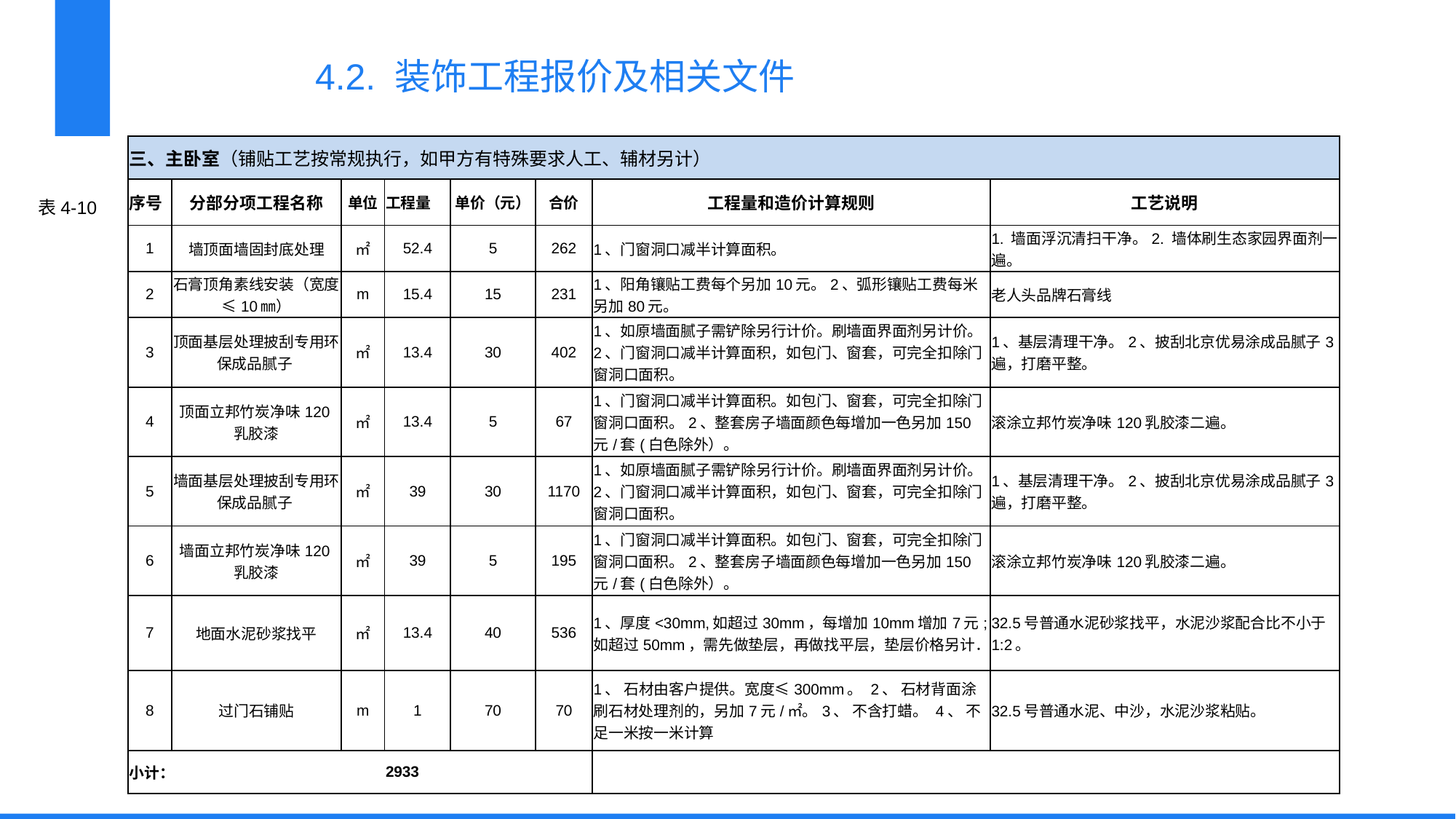

4.2. 装饰工程报价及相关文件
| 三、主卧室（铺贴工艺按常规执行，如甲方有特殊要求人工、辅材另计） |  |  |  |  |  |  |  |
| --- | --- | --- | --- | --- | --- | --- | --- |
| 序号 | 分部分项工程名称 | 单位 | 工程量 | 单价（元） | 合价 | 工程量和造价计算规则 | 工艺说明 |
| 1 | 墙顶面墙固封底处理 | ㎡ | 52.4 | 5 | 262 | 1、门窗洞口减半计算面积。 | 1. 墙面浮沉清扫干净。2. 墙体刷生态家园界面剂一遍。 |
| 2 | 石膏顶角素线安装（宽度≤10㎜） | m | 15.4 | 15 | 231 | 1、阳角镶贴工费每个另加10元。2、弧形镶贴工费每米另加80元。 | 老人头品牌石膏线 |
| 3 | 顶面基层处理披刮专用环保成品腻子 | ㎡ | 13.4 | 30 | 402 | 1、如原墙面腻子需铲除另行计价。刷墙面界面剂另计价。2、门窗洞口减半计算面积，如包门、窗套，可完全扣除门窗洞口面积。 | 1、基层清理干净。2、披刮北京优易涂成品腻子3遍，打磨平整。 |
| 4 | 顶面立邦竹炭净味120乳胶漆 | ㎡ | 13.4 | 5 | 67 | 1、门窗洞口减半计算面积。如包门、窗套，可完全扣除门窗洞口面积。2、整套房子墙面颜色每增加一色另加150元/套(白色除外）。 | 滚涂立邦竹炭净味120乳胶漆二遍。 |
| 5 | 墙面基层处理披刮专用环保成品腻子 | ㎡ | 39 | 30 | 1170 | 1、如原墙面腻子需铲除另行计价。刷墙面界面剂另计价。2、门窗洞口减半计算面积，如包门、窗套，可完全扣除门窗洞口面积。 | 1、基层清理干净。2、披刮北京优易涂成品腻子3遍，打磨平整。 |
| 6 | 墙面立邦竹炭净味120乳胶漆 | ㎡ | 39 | 5 | 195 | 1、门窗洞口减半计算面积。如包门、窗套，可完全扣除门窗洞口面积。2、整套房子墙面颜色每增加一色另加150元/套(白色除外）。 | 滚涂立邦竹炭净味120乳胶漆二遍。 |
| 7 | 地面水泥砂浆找平 | ㎡ | 13.4 | 40 | 536 | 1、厚度<30mm,如超过30mm，每增加10mm增加7元;如超过50mm，需先做垫层，再做找平层，垫层价格另计． | 32.5号普通水泥砂浆找平，水泥沙浆配合比不小于1:2。 |
| 8 | 过门石铺贴 | m | 1 | 70 | 70 | 1、 石材由客户提供。宽度≤300mm。 2、 石材背面涂刷石材处理剂的，另加7元/㎡。3、 不含打蜡。 4、 不足一米按一米计算 | 32.5号普通水泥、中沙，水泥沙浆粘贴。 |
| 小计： |  |  | 2933 |  |  |  |  |
表4-10